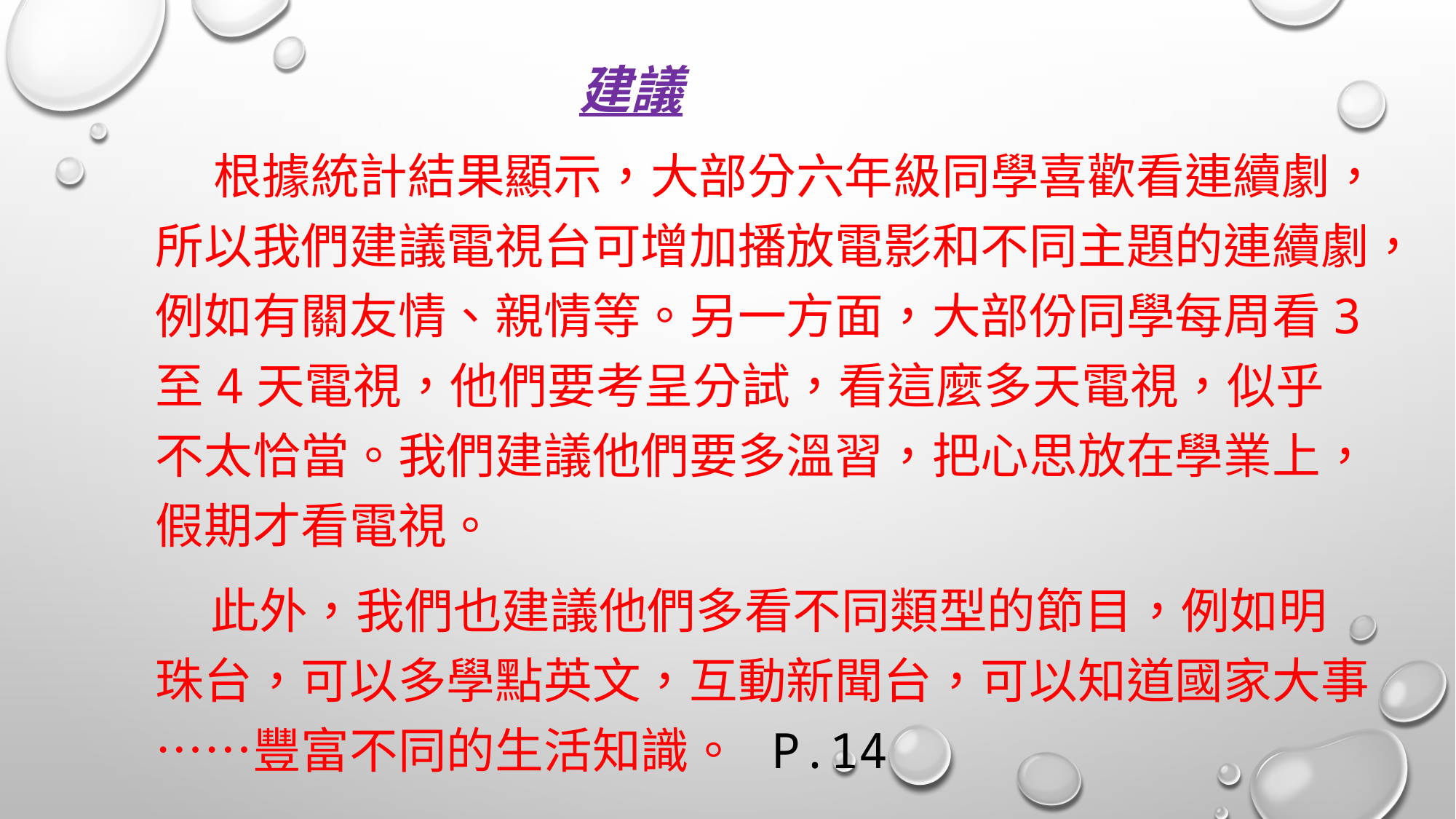

# 建議
    根據統計結果顯示，大部分六年級同學喜歡看連續劇，所以我們建議電視台可增加播放電影和不同主題的連續劇，例如有關友情、親情等。另一方面，大部份同學每周看3至4天電視，他們要考呈分試，看這麼多天電視，似乎不太恰當。我們建議他們要多溫習，把心思放在學業上，假期才看電視。
    此外，我們也建議他們多看不同類型的節目，例如明珠台，可以多學點英文，互動新聞台，可以知道國家大事……豐富不同的生活知識。  P.14